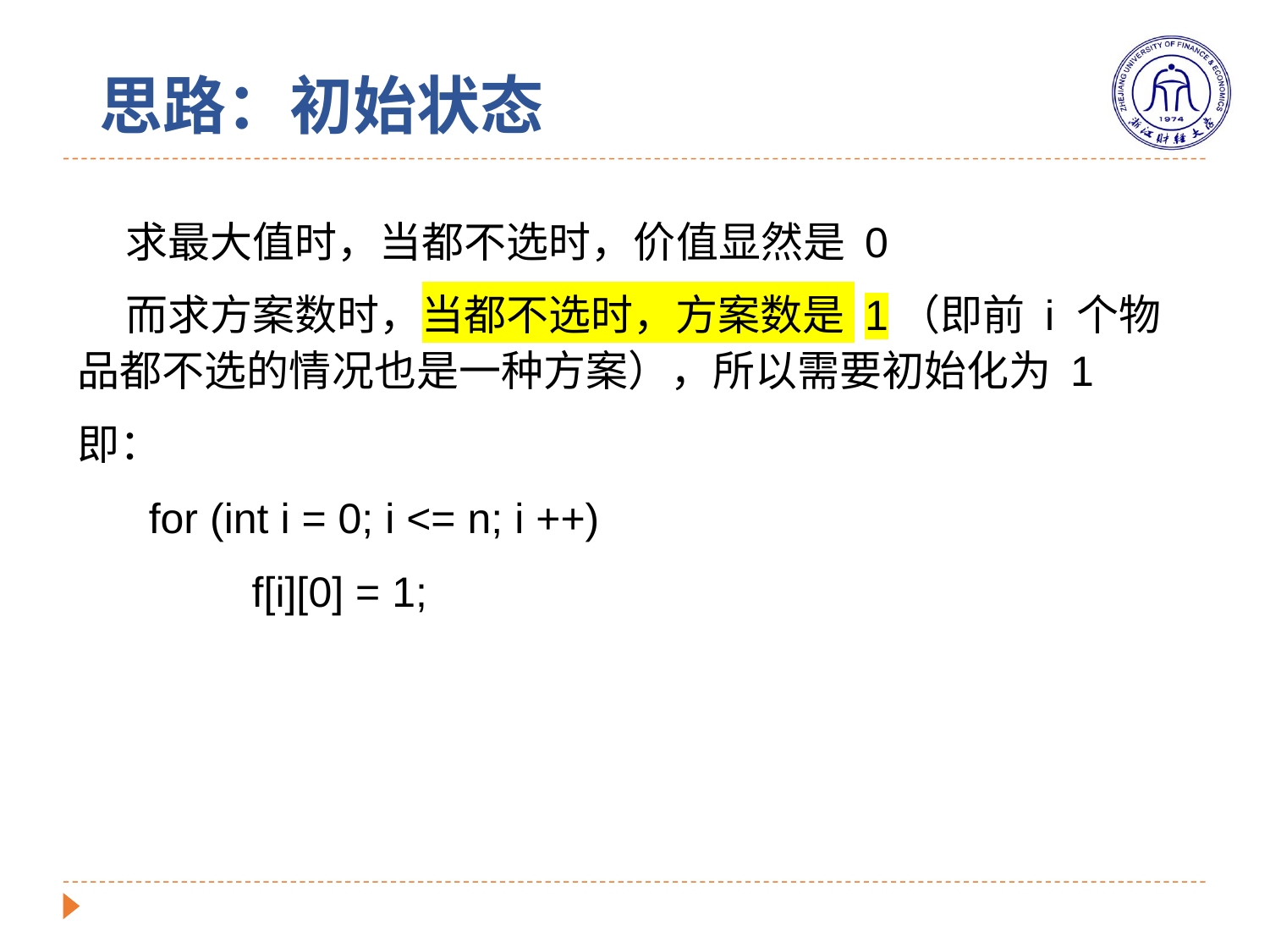

# 思路：初始状态
    求最大值时，当都不选时，价值显然是 0
    而求方案数时，当都不选时，方案数是 1（即前 i 个物品都不选的情况也是一种方案），所以需要初始化为 1
即：
      for (int i = 0; i <= n; i ++)
	    f[i][0] = 1;

19